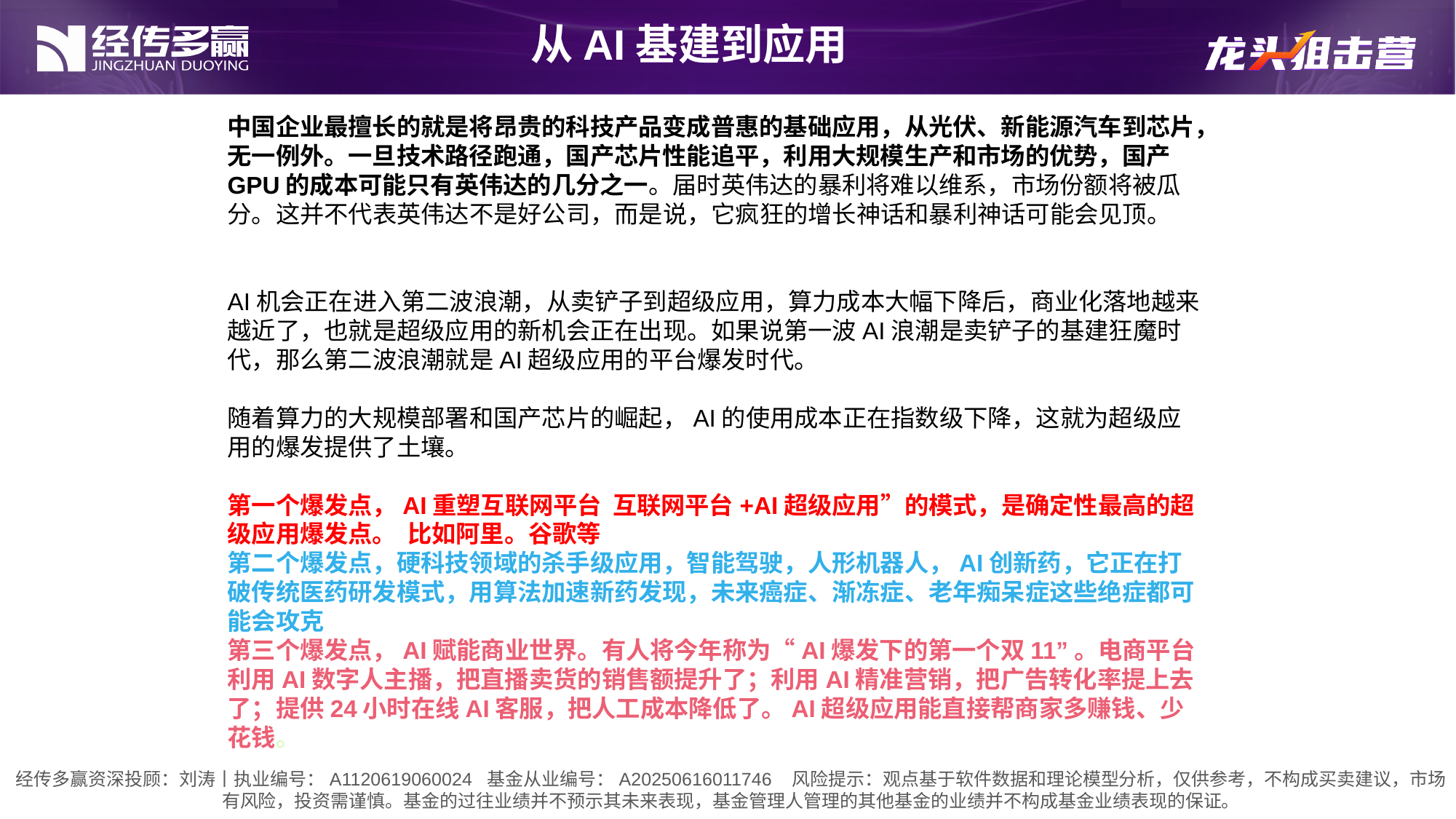

从AI基建到应用
中国企业最擅长的就是将昂贵的科技产品变成普惠的基础应用，从光伏、新能源汽车到芯片，无一例外。一旦技术路径跑通，国产芯片性能追平，利用大规模生产和市场的优势，国产GPU的成本可能只有英伟达的几分之一。届时英伟达的暴利将难以维系，市场份额将被瓜分。这并不代表英伟达不是好公司，而是说，它疯狂的增长神话和暴利神话可能会见顶。

AI机会正在进入第二波浪潮，从卖铲子到超级应用，算力成本大幅下降后，商业化落地越来越近了，也就是超级应用的新机会正在出现。如果说第一波AI浪潮是卖铲子的基建狂魔时代，那么第二波浪潮就是AI超级应用的平台爆发时代。

随着算力的大规模部署和国产芯片的崛起，AI的使用成本正在指数级下降，这就为超级应用的爆发提供了土壤。

第一个爆发点，AI重塑互联网平台  互联网平台+AI超级应用”的模式，是确定性最高的超级应用爆发点。  比如阿里。谷歌等
第二个爆发点，硬科技领域的杀手级应用，智能驾驶，人形机器人，AI创新药，它正在打破传统医药研发模式，用算法加速新药发现，未来癌症、渐冻症、老年痴呆症这些绝症都可能会攻克
第三个爆发点，AI赋能商业世界。有人将今年称为“AI爆发下的第一个双11”。电商平台利用AI数字人主播，把直播卖货的销售额提升了；利用AI精准营销，把广告转化率提上去了；提供24小时在线AI客服，把人工成本降低了。AI超级应用能直接帮商家多赚钱、少花钱。